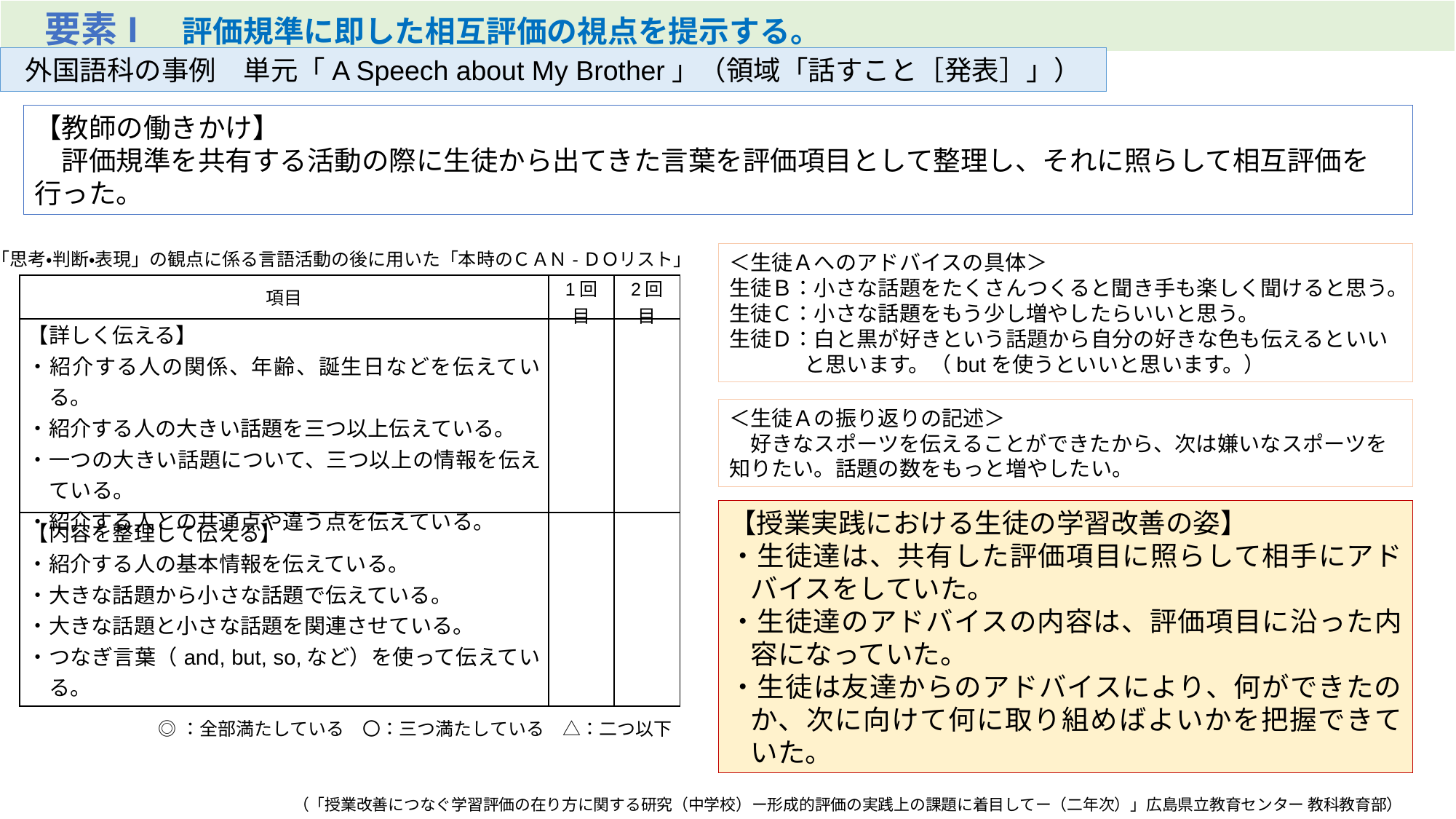

| 要素I　評価規準に即した相互評価の視点を提示する。 |
| --- |
外国語科の事例　単元「A Speech about My Brother」（領域「話すこと［発表］」）
【教師の働きかけ】
　評価規準を共有する活動の際に生徒から出てきた言葉を評価項目として整理し、それに照らして相互評価を行った。
「思考・判断・表現」の観点に係る言語活動の後に用いた「本時のＣＡＮ-ＤＯリスト」
＜生徒Ａへのアドバイスの具体＞
生徒Ｂ：小さな話題をたくさんつくると聞き手も楽しく聞けると思う。
生徒Ｃ：小さな話題をもう少し増やしたらいいと思う。
生徒Ｄ：白と黒が好きという話題から自分の好きな色も伝えるといいと思います。（butを使うといいと思います。）
| 項目 | 1回目 | 2回目 |
| --- | --- | --- |
| 【詳しく伝える】 ・紹介する人の関係、年齢、誕生日などを伝えている。 ・紹介する人の大きい話題を三つ以上伝えている。 ・一つの大きい話題について、三つ以上の情報を伝えている。 ・紹介する人との共通点や違う点を伝えている。 |  |  |
| 【内容を整理して伝える】 ・紹介する人の基本情報を伝えている。 ・大きな話題から小さな話題で伝えている。 ・大きな話題と小さな話題を関連させている。 ・つなぎ言葉（and, but, so,など）を使って伝えている。 |  |  |
| ◎：全部満たしている　〇：三つ満たしている　△：二つ以下 |  |  |
＜生徒Ａの振り返りの記述＞
　好きなスポーツを伝えることができたから、次は嫌いなスポーツを知りたい。話題の数をもっと増やしたい。
【授業実践における生徒の学習改善の姿】
・生徒達は、共有した評価項目に照らして相手にアドバイスをしていた。
・生徒達のアドバイスの内容は、評価項目に沿った内容になっていた。
・生徒は友達からのアドバイスにより、何ができたのか、次に向けて何に取り組めばよいかを把握できていた。
（「授業改善につなぐ学習評価の在り方に関する研究（中学校）ー形成的評価の実践上の課題に着目してー（二年次）」広島県立教育センター 教科教育部）